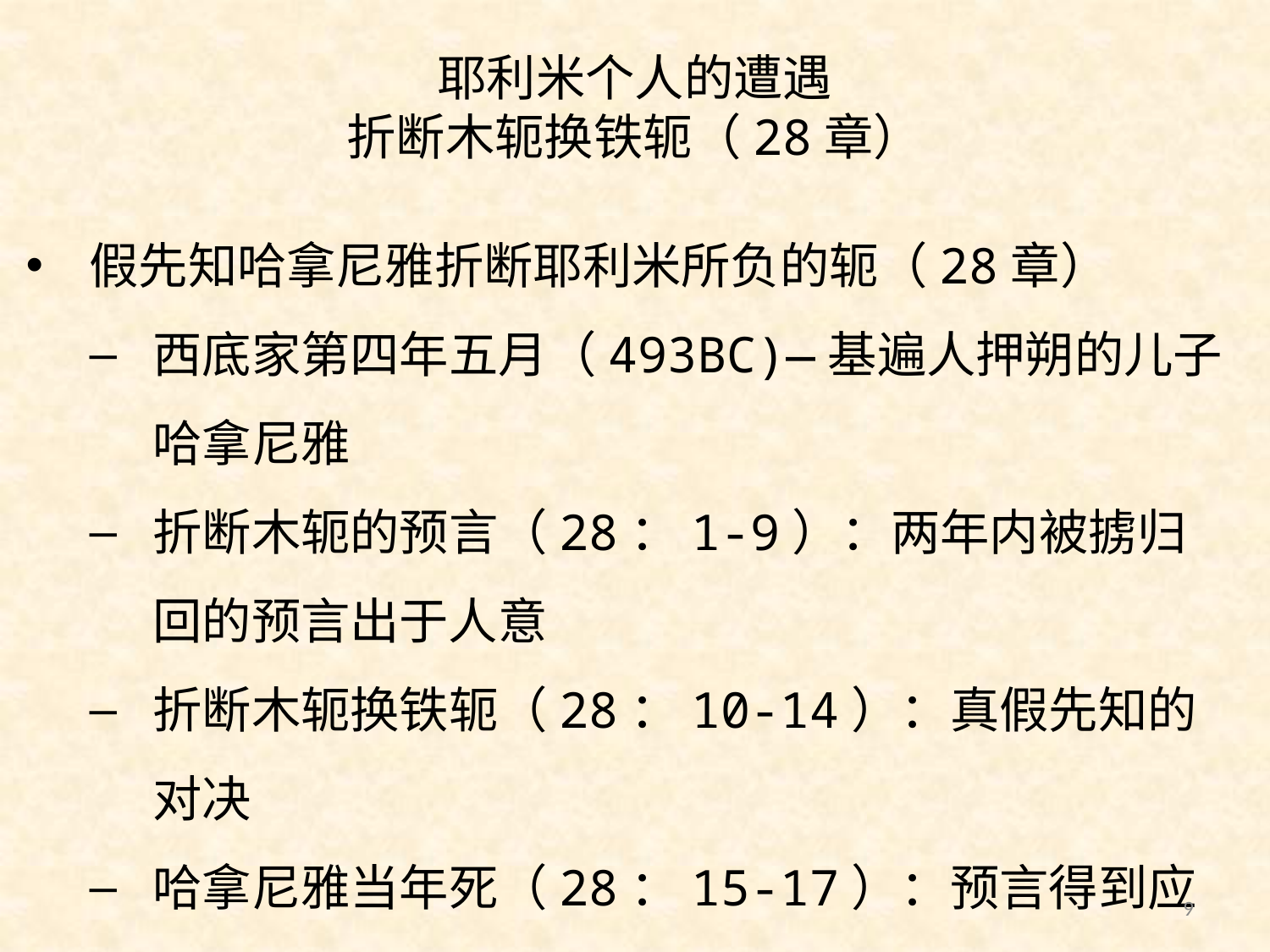

# 耶利米个人的遭遇 折断木轭换铁轭（28章）
假先知哈拿尼雅折断耶利米所负的轭（28章）
西底家第四年五月（493BC)—基遍人押朔的儿子哈拿尼雅
折断木轭的预言（28：1-9）：两年内被掳归回的预言出于人意
折断木轭换铁轭（28：10-14）：真假先知的对决
哈拿尼雅当年死（28：15-17）：预言得到应验

9